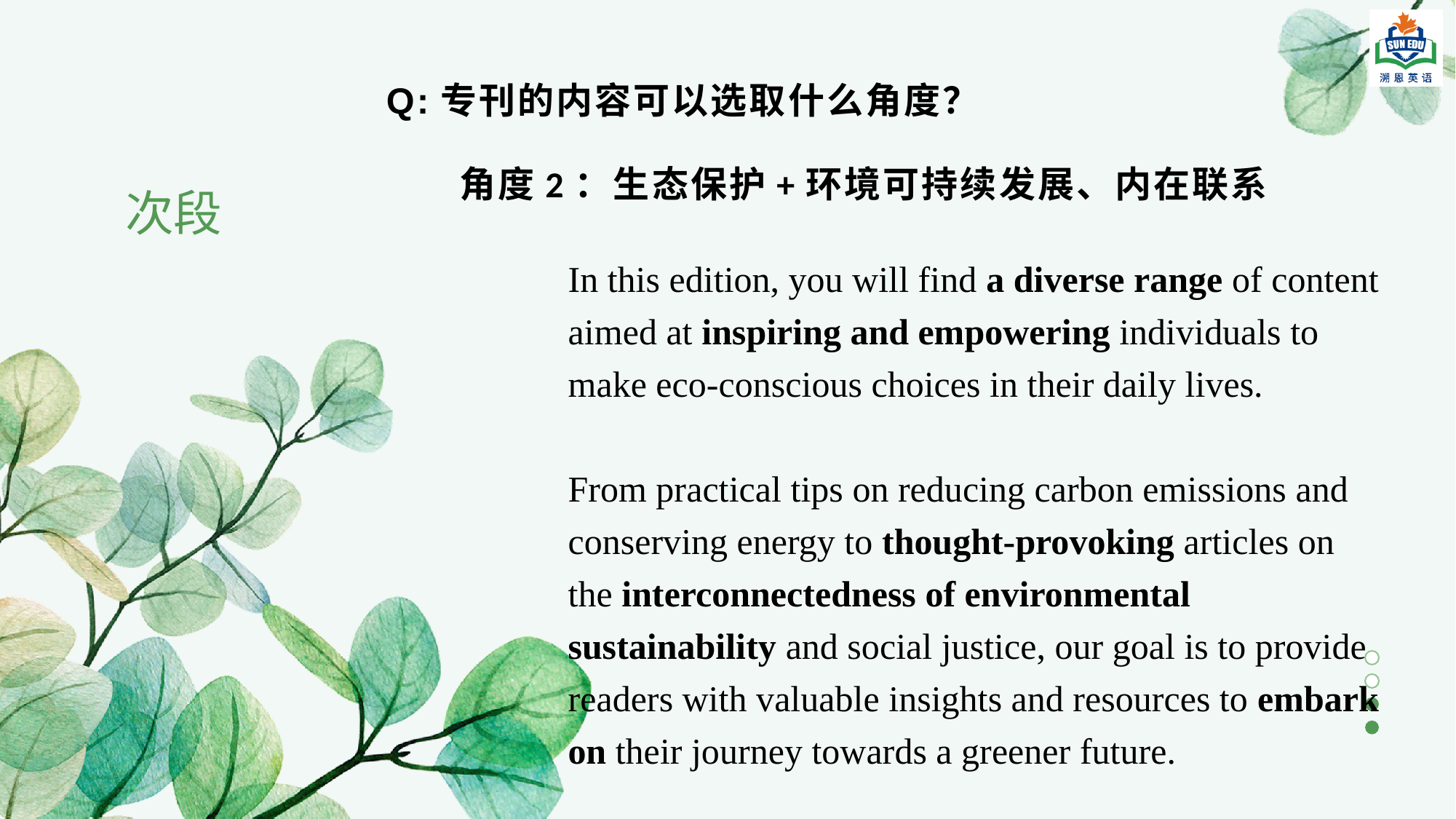

Q:专刊的内容可以选取什么角度？

# 次段
角度2：生态保护+环境可持续发展、内在联系
In this edition, you will find a diverse range of content aimed at inspiring and empowering individuals to make eco-conscious choices in their daily lives.

From practical tips on reducing carbon emissions and conserving energy to thought-provoking articles on the interconnectedness of environmental sustainability and social justice, our goal is to provide readers with valuable insights and resources to embark on their journey towards a greener future.